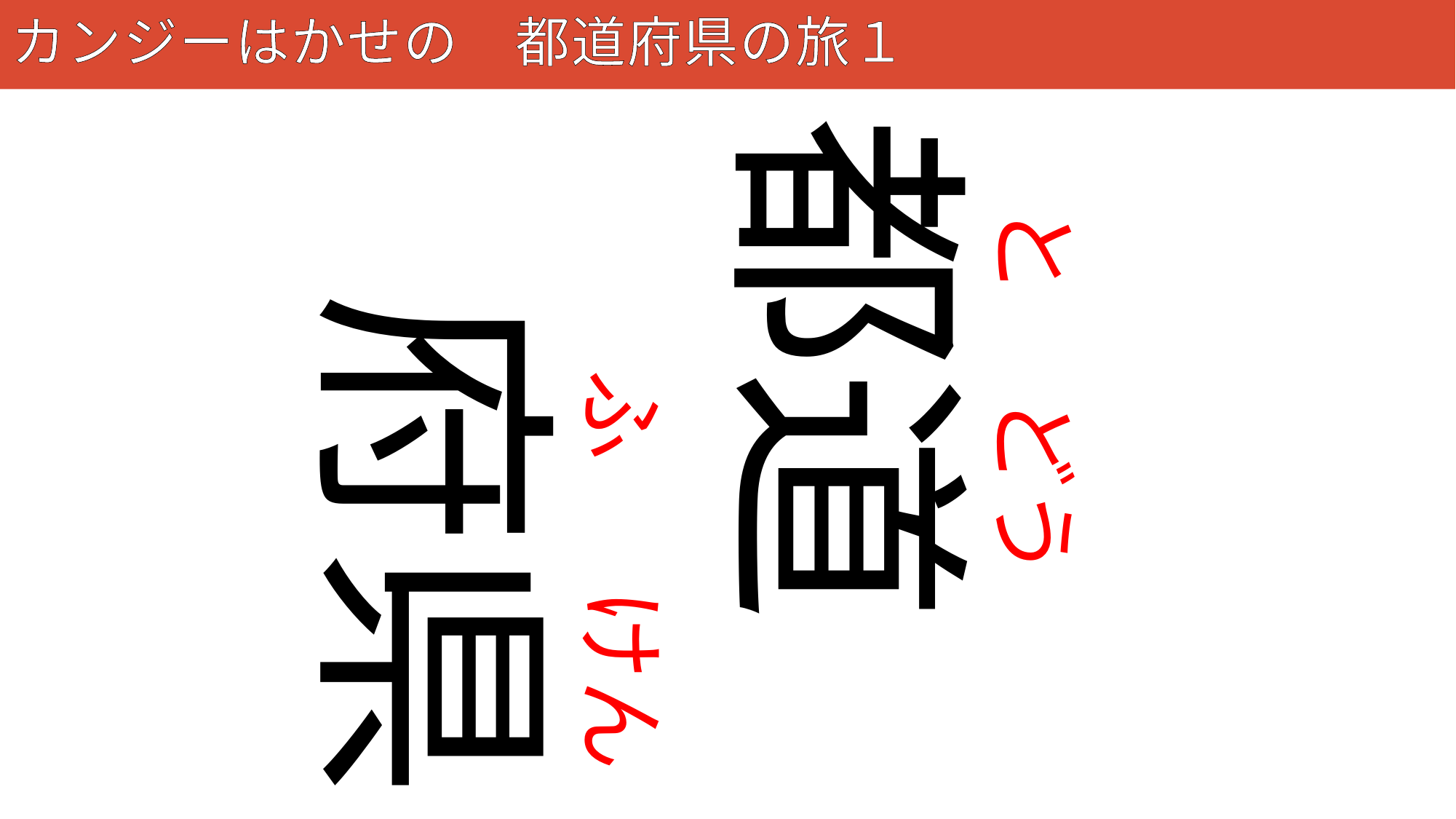

# カンジーはかせの　都道府県の旅１
41
都道
と
府県
ふ
どう
けん